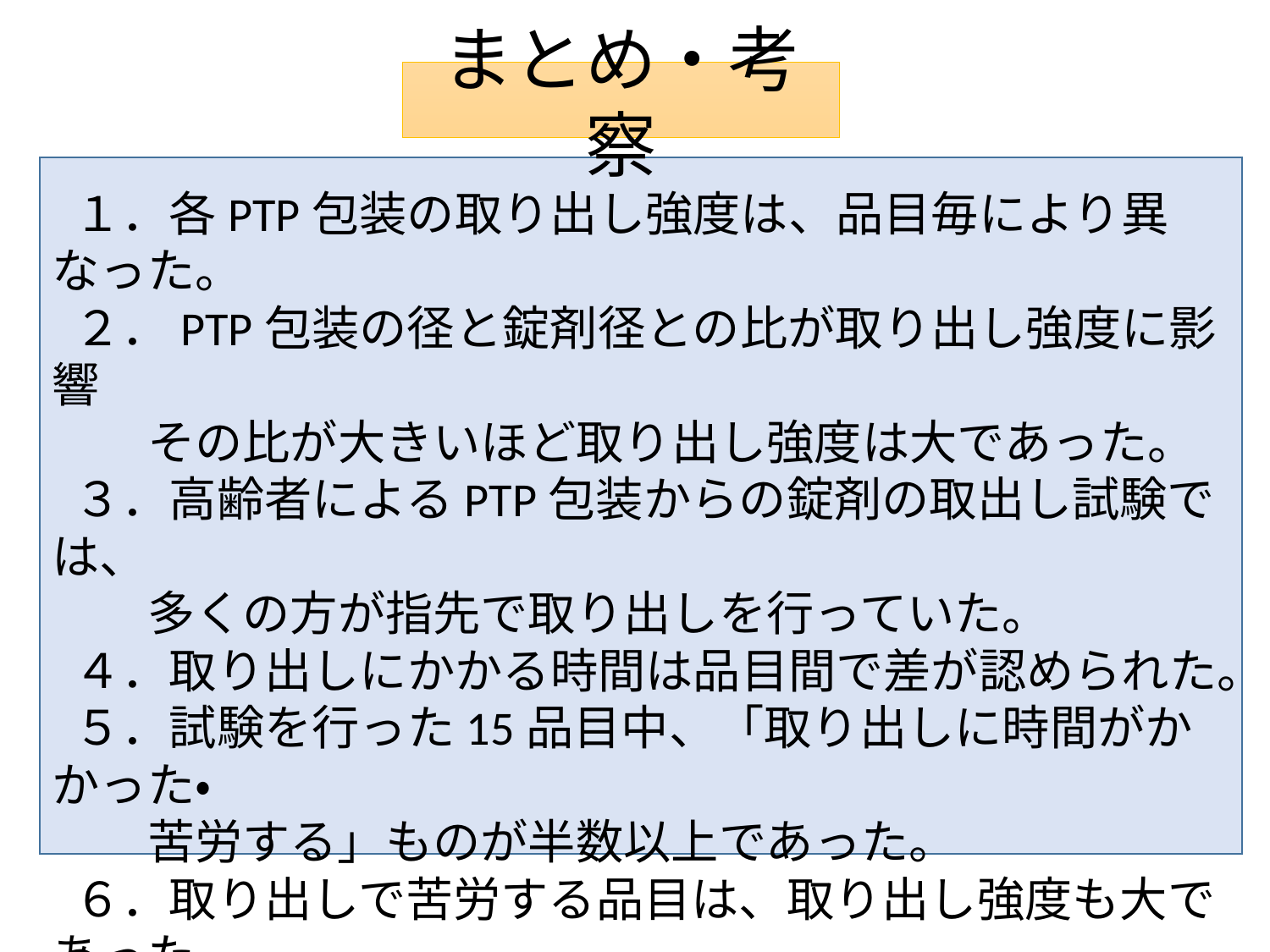

まとめ・考察

 １．各PTP包装の取り出し強度は、品目毎により異なった。
 ２．PTP包装の径と錠剤径との比が取り出し強度に影響
　　その比が大きいほど取り出し強度は大であった。
 ３．高齢者によるPTP包装からの錠剤の取出し試験では、
　　多くの方が指先で取り出しを行っていた。
 ４．取り出しにかかる時間は品目間で差が認められた。
 ５．試験を行った15品目中、「取り出しに時間がかかった・
　　苦労する」ものが半数以上であった。
 ６．取り出しで苦労する品目は、取り出し強度も大であった。
 ７．錠剤の径が小さい品目は、取り出し難い。
 ８．握力と取り出し時間との関連性は、認められなかった。